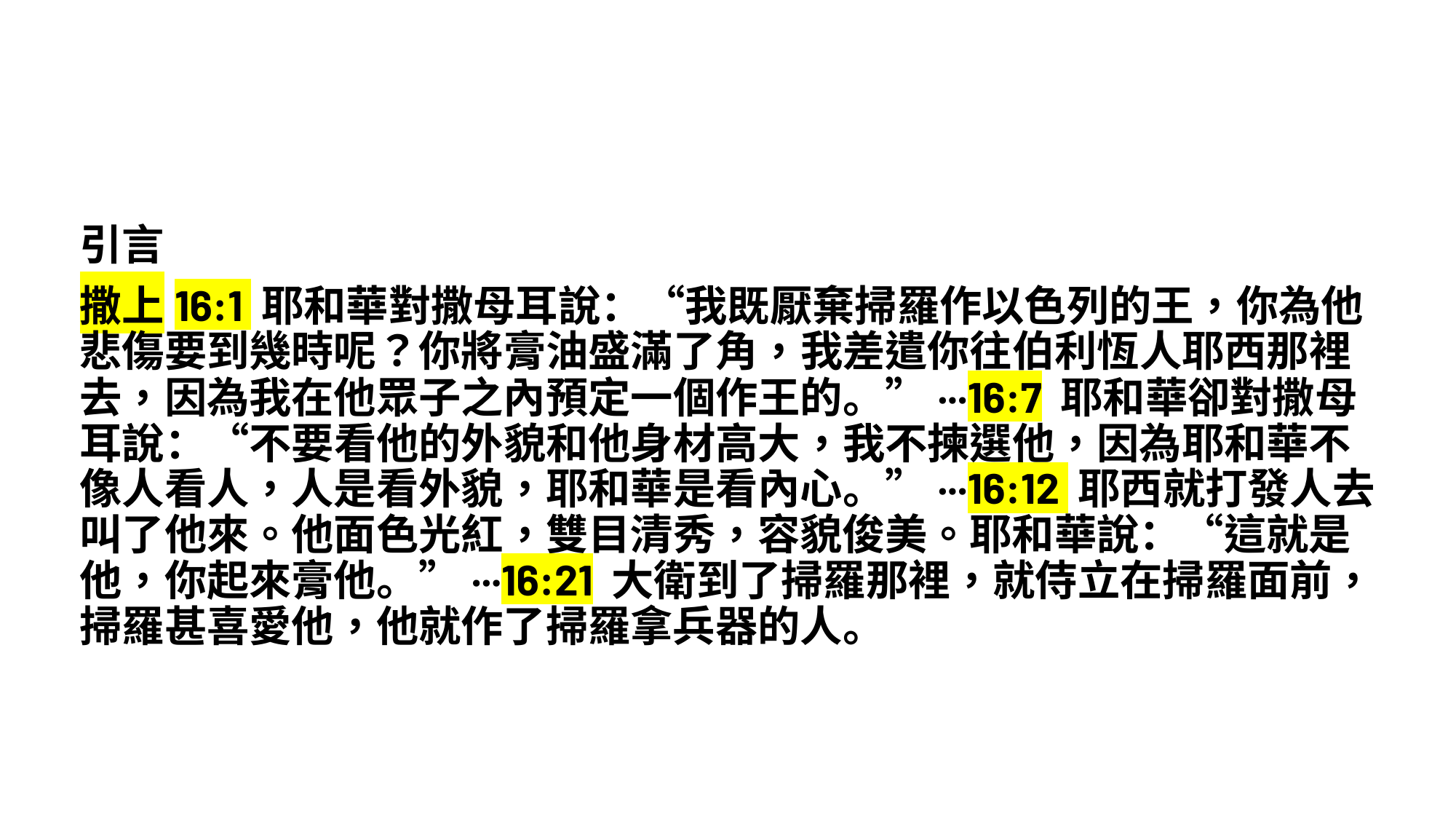

引言
撒上16:1 耶和華對撒母耳說：“我既厭棄掃羅作以色列的王，你為他悲傷要到幾時呢？你將膏油盛滿了角，我差遣你往伯利恆人耶西那裡去，因為我在他眾子之內預定一個作王的。”···16:7 耶和華卻對撒母耳說：“不要看他的外貌和他身材高大，我不揀選他，因為耶和華不像人看人，人是看外貌，耶和華是看內心。”···16:12 耶西就打發人去叫了他來。他面色光紅，雙目清秀，容貌俊美。耶和華說：“這就是他，你起來膏他。”···16:21 大衛到了掃羅那裡，就侍立在掃羅面前，掃羅甚喜愛他，他就作了掃羅拿兵器的人。